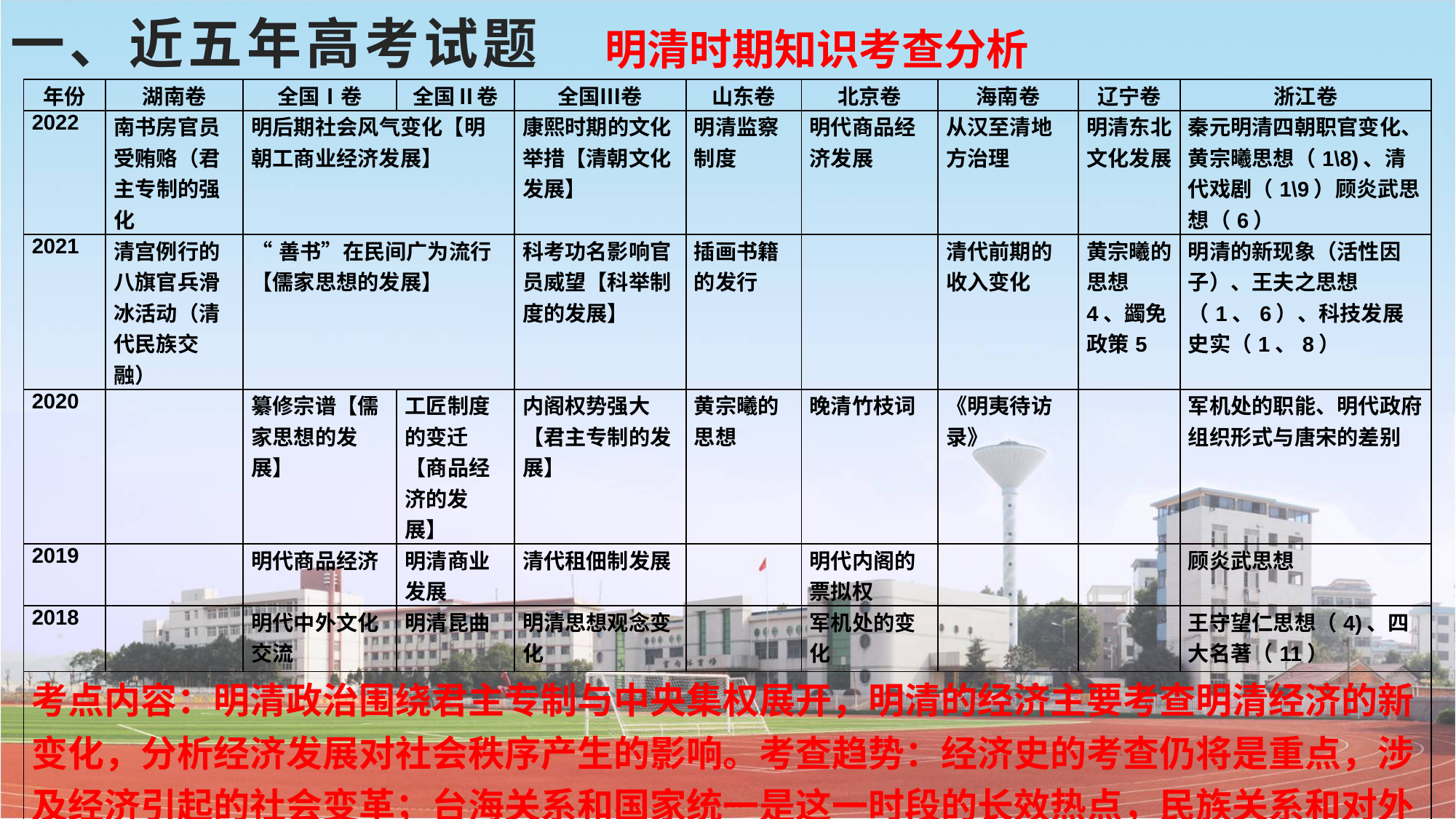

# 一、近五年高考试题
明清时期知识考查分析
| 年份 | 湖南卷 | 全国Ⅰ卷 | 全国Ⅱ卷 | 全国Ⅲ卷 | 山东卷 | 北京卷 | 海南卷 | 辽宁卷 | 浙江卷 |
| --- | --- | --- | --- | --- | --- | --- | --- | --- | --- |
| 2022 | 南书房官员受贿赂（君主专制的强化 | 明后期社会风气变化【明朝工商业经济发展】 |  | 康熙时期的文化举措【清朝文化发展】 | 明清监察制度 | 明代商品经济发展 | 从汉至清地方治理 | 明清东北文化发展 | 秦元明清四朝职官变化、黄宗曦思想（1\8)、清代戏剧（1\9）顾炎武思想（6） |
| 2021 | 清宫例行的八旗官兵滑冰活动（清代民族交融） | “善书”在民间广为流行【儒家思想的发展】 |  | 科考功名影响官员威望【科举制度的发展】 | 插画书籍的发行 |  | 清代前期的收入变化 | 黄宗曦的思想4、蠲免政策5 | 明清的新现象（活性因子）、王夫之思想（1、6）、科技发展史实（1、8） |
| 2020 |  | 纂修宗谱【儒家思想的发展】 | 工匠制度的变迁【商品经济的发展】 | 内阁权势强大【君主专制的发展】 | 黄宗曦的思想 | 晚清竹枝词 | 《明夷待访录》 |  | 军机处的职能、明代政府组织形式与唐宋的差别 |
| 2019 |  | 明代商品经济 | 明清商业发展 | 清代租佃制发展 |  | 明代内阁的票拟权 |  |  | 顾炎武思想 |
| 2018 |  | 明代中外文化交流 | 明清昆曲 | 明清思想观念变化 |  | 军机处的变化 |  |  | 王守望仁思想（4)、四大名著（11） |
| 考点内容：明清政治围绕君主专制与中央集权展开，明清的经济主要考查明清经济的新变化，分析经济发展对社会秩序产生的影响。考查趋势：经济史的考查仍将是重点，涉及经济引起的社会变革；台海关系和国家统一是这一时段的长效热点，民族关系和对外关系将是重点命题区域。 |  |  |  |  |  |  |  |  |  |